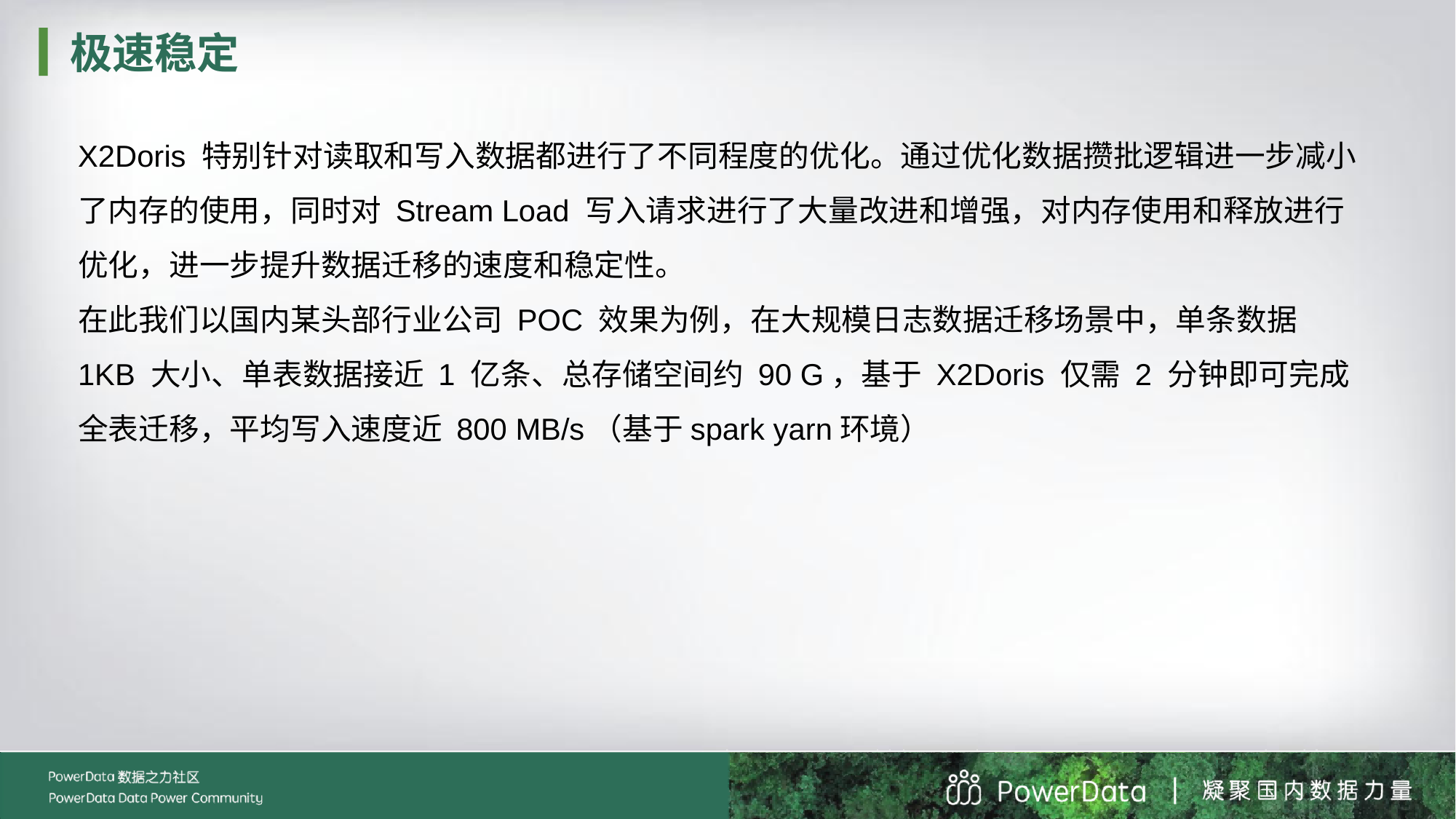

极速稳定

X2Doris 特别针对读取和写入数据都进行了不同程度的优化。通过优化数据攒批逻辑进一步减小了内存的使用，同时对 Stream Load 写入请求进行了大量改进和增强，对内存使用和释放进行优化，进一步提升数据迁移的速度和稳定性。
在此我们以国内某头部行业公司 POC 效果为例，在大规模日志数据迁移场景中，单条数据 1KB 大小、单表数据接近 1 亿条、总存储空间约 90 G，基于 X2Doris 仅需 2 分钟即可完成全表迁移，平均写入速度近 800 MB/s（基于spark yarn环境）